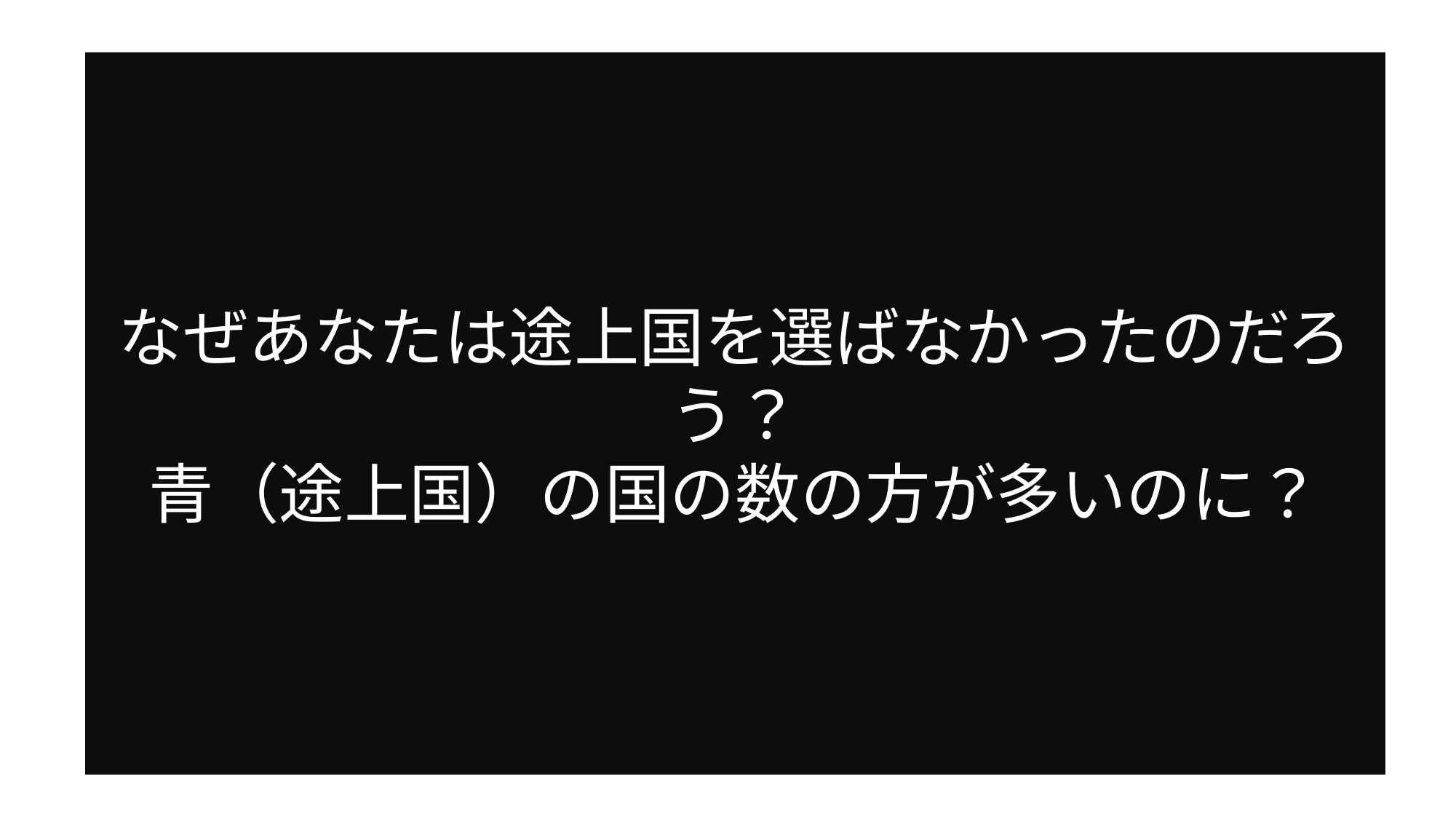

# なぜあなたは途上国を選ばなかったのだろう？ 青（途上国）の国の数の方が多いのに？